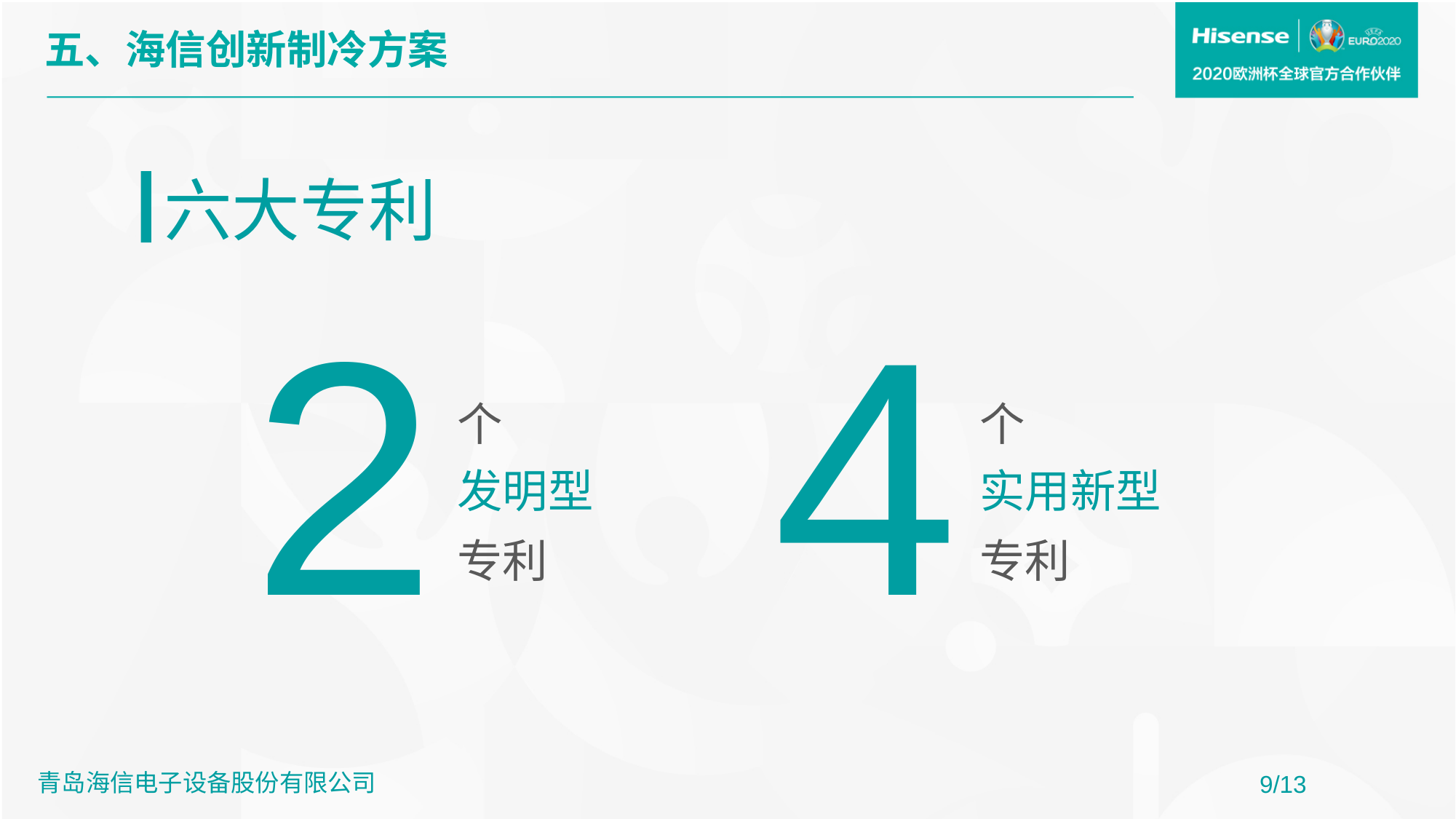

五、海信创新制冷方案
六大专利

2
个
发明型
专利
4
个
实用新型
专利
青岛海信电子设备股份有限公司
9/13